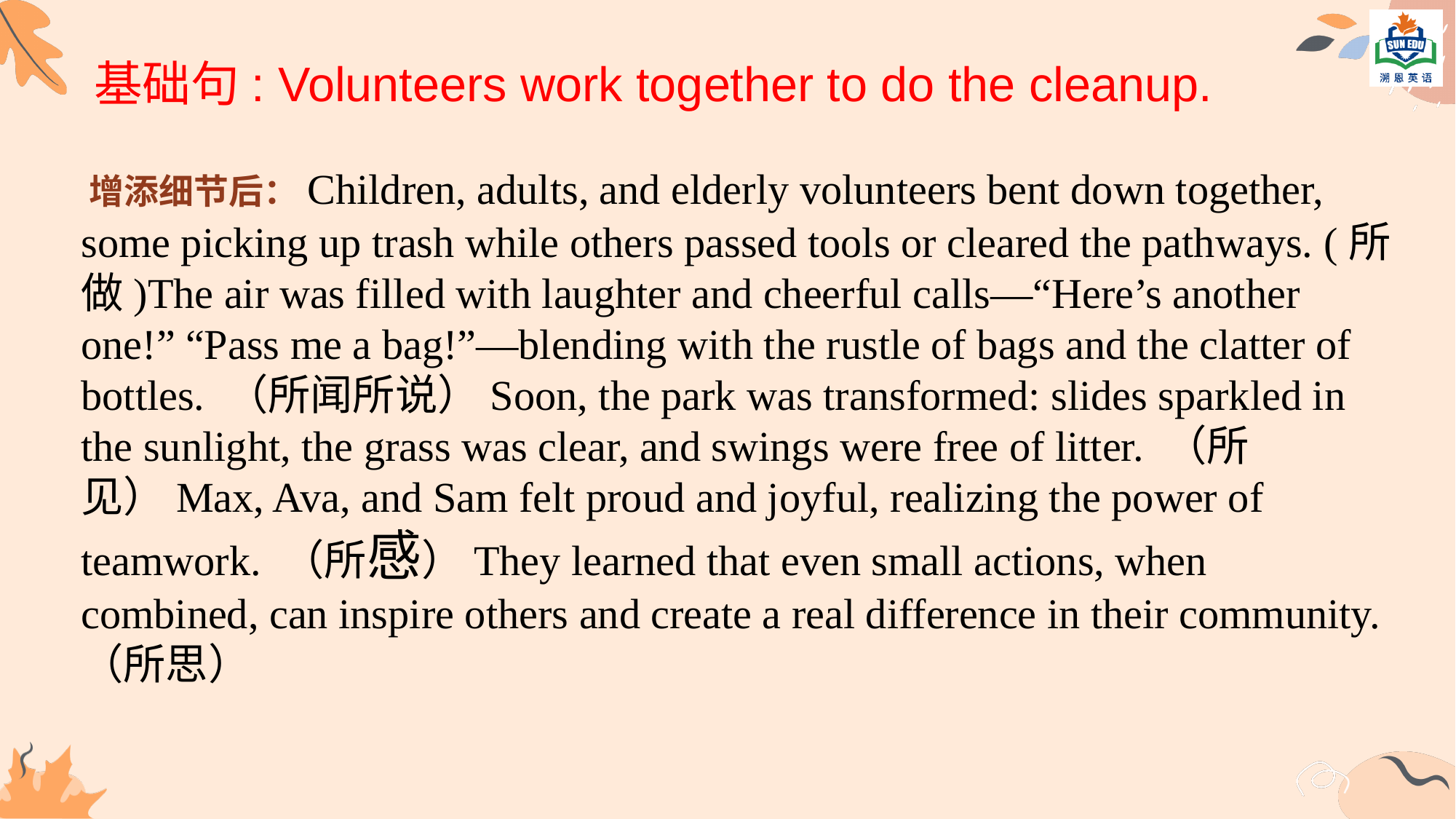

# 基础句: Volunteers work together to do the cleanup.
​​​增添细节后：Children, adults, and elderly volunteers bent down together, some picking up trash while others passed tools or cleared the pathways. (所做)The air was filled with laughter and cheerful calls—“Here’s another one!” “Pass me a bag!”—blending with the rustle of bags and the clatter of bottles. （所闻所说）Soon, the park was transformed: slides sparkled in the sunlight, the grass was clear, and swings were free of litter. （所见）Max, Ava, and Sam felt proud and joyful, realizing the power of teamwork. （所感）They learned that even small actions, when combined, can inspire others and create a real difference in their community. （所思）